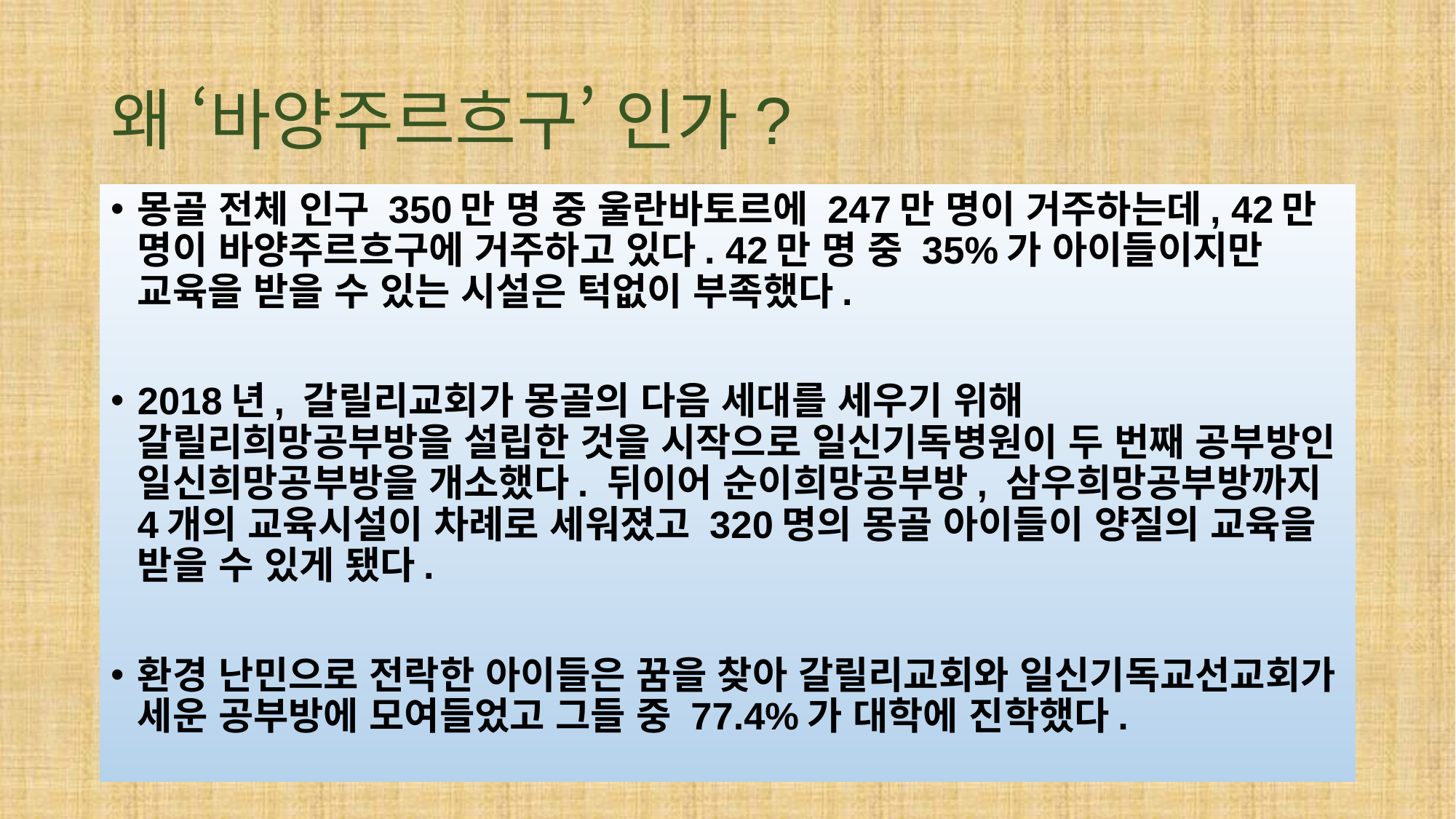

# 왜 ‘바양주르흐구’ 인가?
몽골 전체 인구 350만 명 중 울란바토르에 247만 명이 거주하는데, 42만 명이 바양주르흐구에 거주하고 있다. 42만 명 중 35%가 아이들이지만 교육을 받을 수 있는 시설은 턱없이 부족했다.

2018년, 갈릴리교회가 몽골의 다음 세대를 세우기 위해 갈릴리희망공부방을 설립한 것을 시작으로 일신기독병원이 두 번째 공부방인 일신희망공부방을 개소했다. 뒤이어 순이희망공부방, 삼우희망공부방까지 4개의 교육시설이 차례로 세워졌고 320명의 몽골 아이들이 양질의 교육을 받을 수 있게 됐다.

환경 난민으로 전락한 아이들은 꿈을 찾아 갈릴리교회와 일신기독교선교회가 세운 공부방에 모여들었고 그들 중 77.4%가 대학에 진학했다.